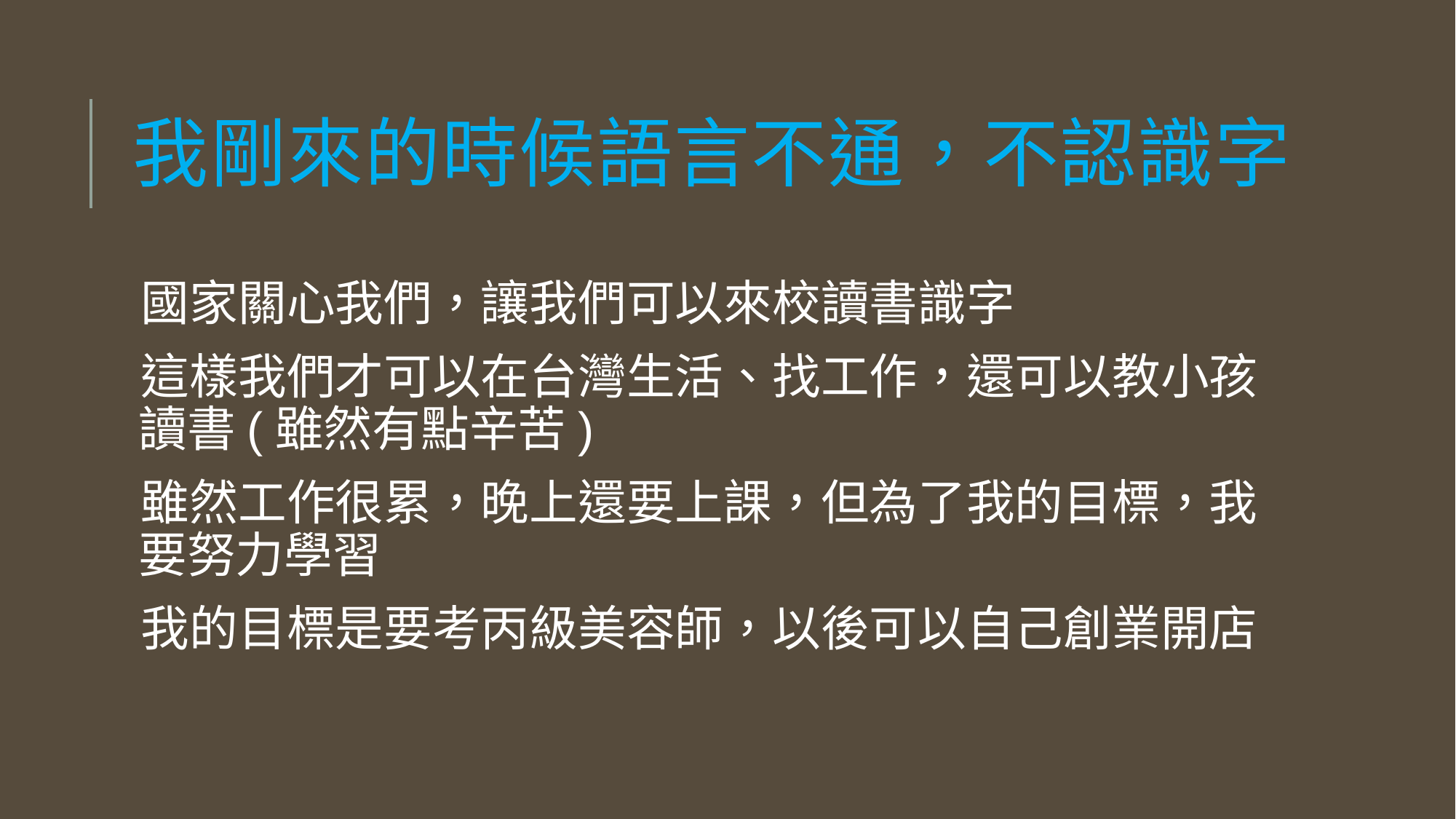

# 我剛來的時候語言不通，不認識字
國家關心我們，讓我們可以來校讀書識字
這樣我們才可以在台灣生活、找工作，還可以教小孩讀書(雖然有點辛苦)
雖然工作很累，晚上還要上課，但為了我的目標，我要努力學習
我的目標是要考丙級美容師，以後可以自己創業開店